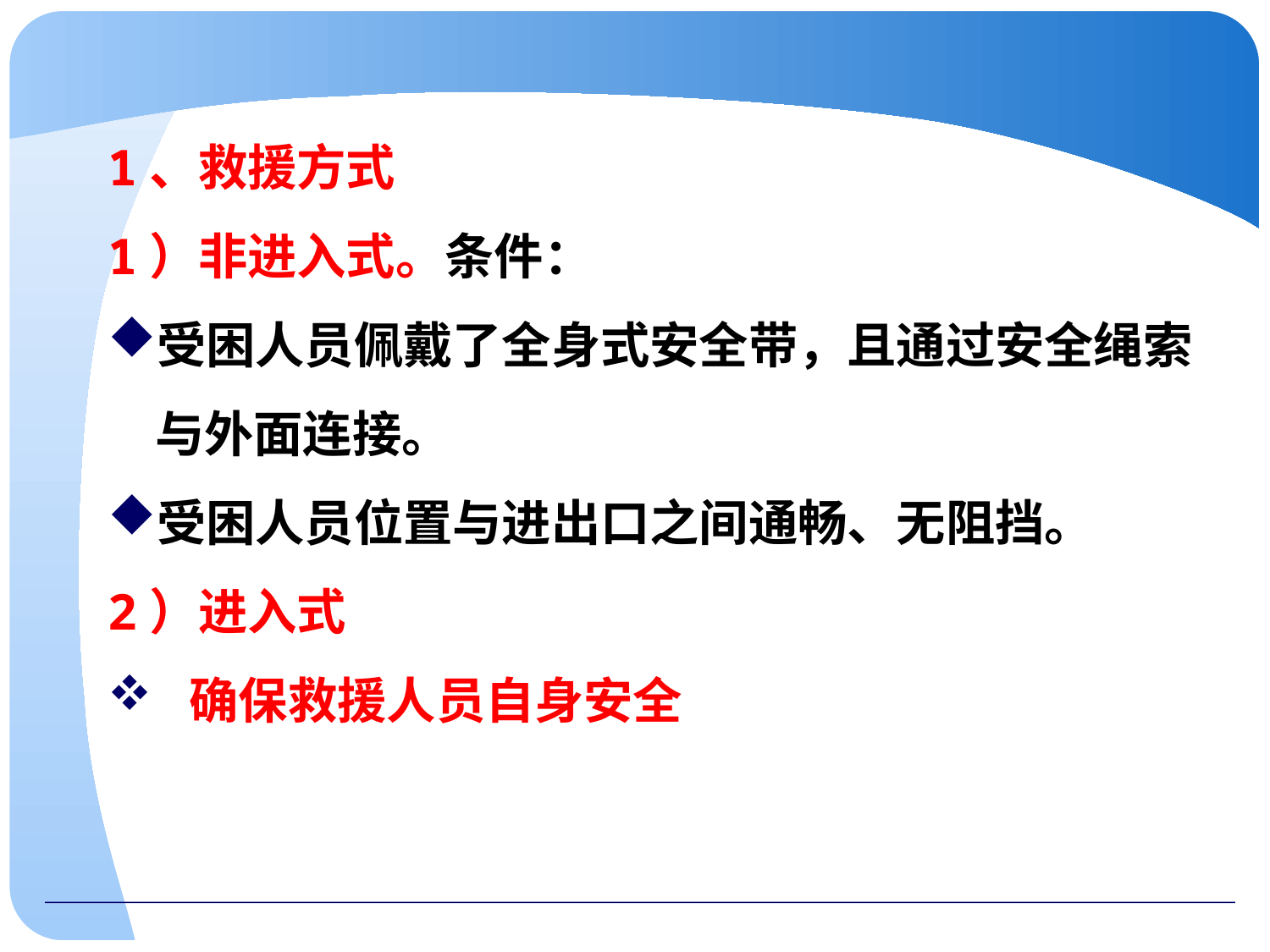

1、救援方式
1）非进入式。条件：
受困人员佩戴了全身式安全带，且通过安全绳索与外面连接。
受困人员位置与进出口之间通畅、无阻挡。
2）进入式
  确保救援人员自身安全